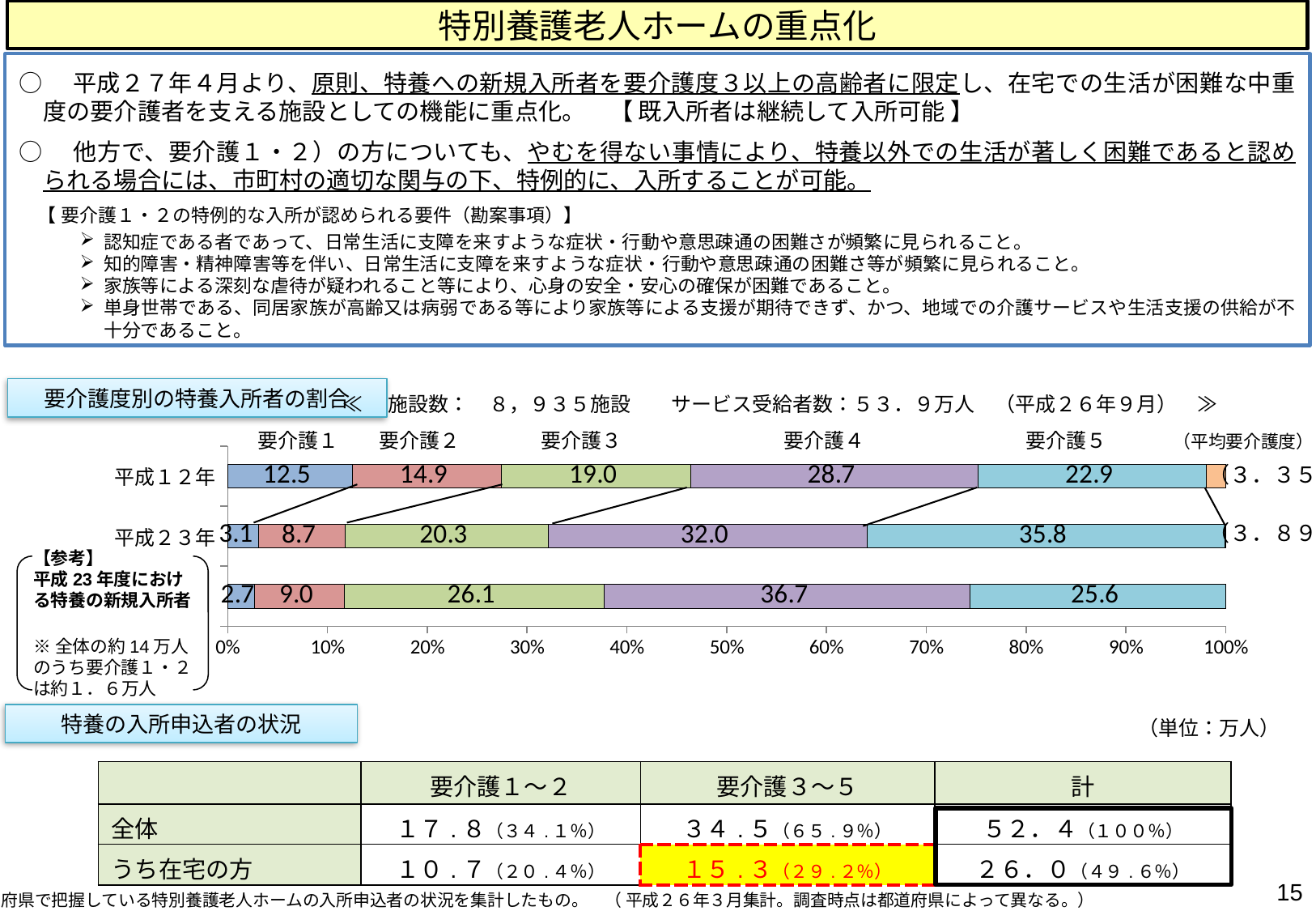

特別養護老人ホームの重点化
○　平成２７年４月より、原則、特養への新規入所者を要介護度３以上の高齢者に限定し、在宅での生活が困難な中重度の要介護者を支える施設としての機能に重点化。　【 既入所者は継続して入所可能 】

○　他方で、要介護１・２）の方についても、やむを得ない事情により、特養以外での生活が著しく困難であると認められる場合には、市町村の適切な関与の下、特例的に、入所することが可能。
　【 要介護１・２の特例的な入所が認められる要件（勘案事項）】
認知症である者であって、日常生活に支障を来すような症状・行動や意思疎通の困難さが頻繁に見られること。
知的障害・精神障害等を伴い、日常生活に支障を来すような症状・行動や意思疎通の困難さ等が頻繁に見られること。
家族等による深刻な虐待が疑われること等により、心身の安全・安心の確保が困難であること。
単身世帯である、同居家族が高齢又は病弱である等により家族等による支援が期待できず、かつ、地域での介護サービスや生活支援の供給が不十分であること。

要介護度別の特養入所者の割合
 要介護１　　要介護２　　　　要介護３　　　　　　　　要介護４　　　　　　　　要介護５　　　 （平均要介護度）
（３．３５）
（３．８９）
【参考】
平成23年度における特養の新規入所者
※全体の約14万人のうち要介護１・２は約１．６万人
≪　施設数：　８，９３５施設　　サービス受給者数：５３．９万人　（平成２６年９月）　≫

### Chart

| Category | 要介護１ | 要介護２ | 要介護３ | 要介護４ | 要介護５ | その他 |
|---|---|---|---|---|---|---|
|  | 2.7 | 9.0 | 26.1 | 36.7 | 25.6 | None |
| 平成２３年 | 3.1 | 8.700000000000001 | 20.3 | 32.0 | 35.80000000000001 | 0.1 |
| 平成１２年 | 12.5 | 14.9 | 19.0 | 28.7 | 22.9 | 1.9000000000000001 |
（単位：万人）
特養の入所申込者の状況
|  | 要介護１～２ | 要介護３～５ | 計 |
| --- | --- | --- | --- |
| 全体 | １７.８（３４.１％） | ３４.５（６５.９％） | ５２．４（１００％） |
| うち在宅の方 | １０.７（２０.４％） | １５.３（２９.２％） | ２６．０（４９.６％） |

15
※各都道府県で把握している特別養護老人ホームの入所申込者の状況を集計したもの。　（ 平成２６年３月集計。調査時点は都道府県によって異なる。）